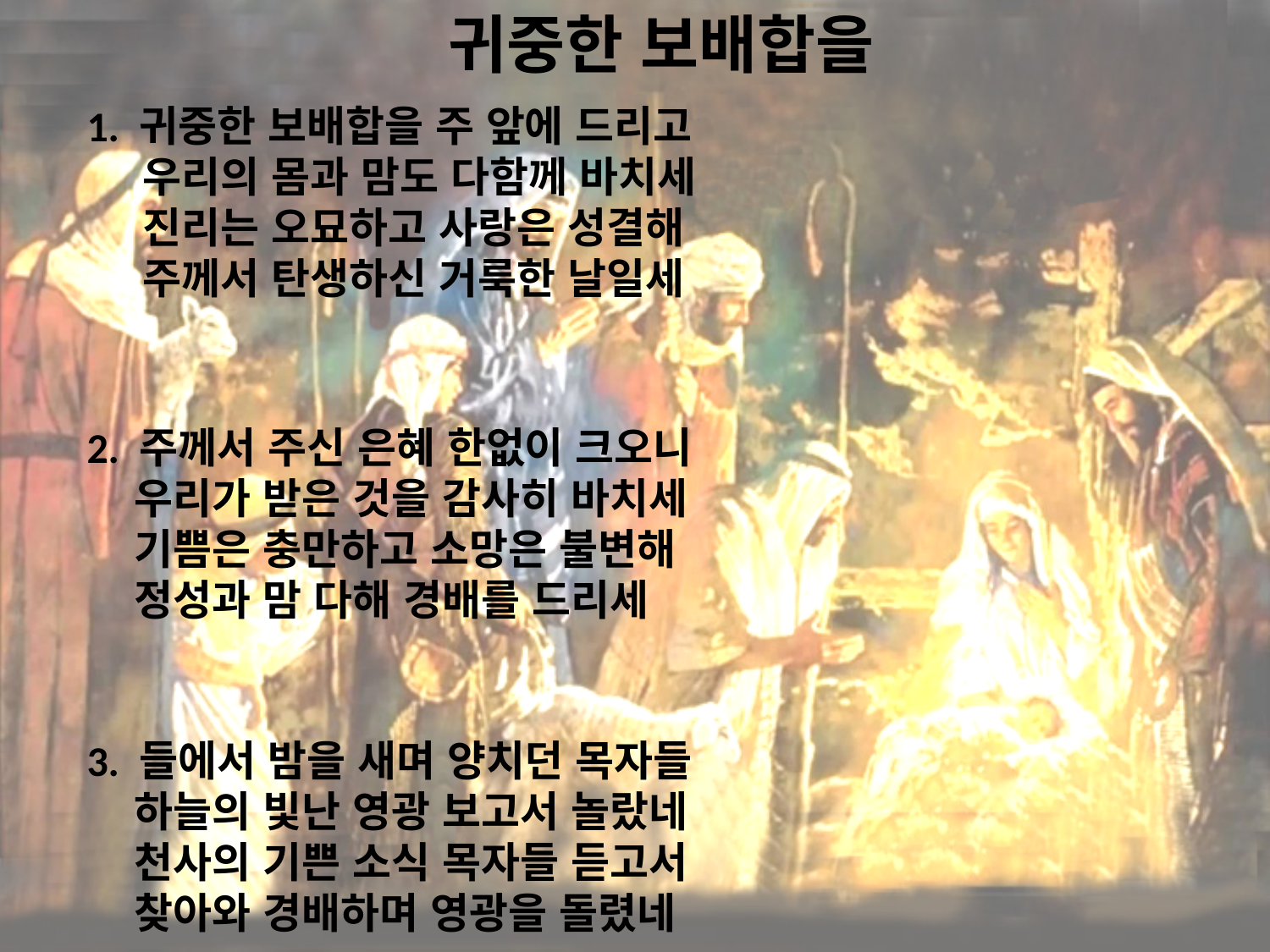

# 귀중한 보배합을
1. 귀중한 보배합을 주 앞에 드리고
    우리의 몸과 맘도 다함께 바치세
    진리는 오묘하고 사랑은 성결해
    주께서 탄생하신 거룩한 날일세

2. 주께서 주신 은혜 한없이 크오니
    우리가 받은 것을 감사히 바치세
    기쁨은 충만하고 소망은 불변해
    정성과 맘 다해 경배를 드리세
3. 들에서 밤을 새며 양치던 목자들
    하늘의 빛난 영광 보고서 놀랐네
    천사의 기쁜 소식 목자들 듣고서
    찾아와 경배하며 영광을 돌렸네